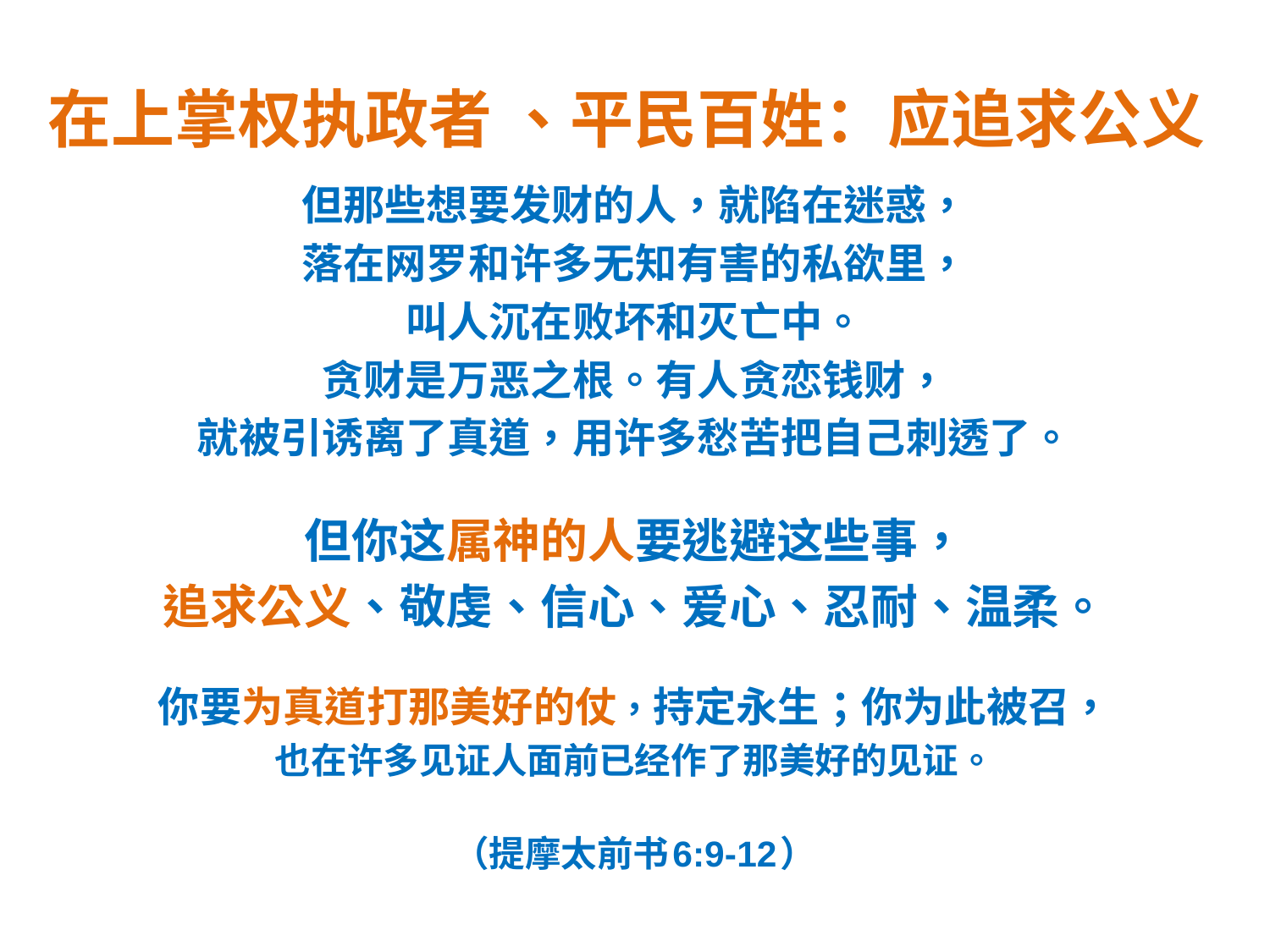

# 在上掌权执政者 、平民百姓：应追求公义
但那些想要发财的人，就陷在迷惑，
落在网罗和许多无知有害的私欲里，
叫人沉在败坏和灭亡中。
贪财是万恶之根。有人贪恋钱财，
就被引诱离了真道，用许多愁苦把自己刺透了。

但你这属神的人要逃避这些事，
追求公义、敬虔、信心、爱心、忍耐、温柔。

你要为真道打那美好的仗，持定永生；你为此被召，
也在许多见证人面前已经作了那美好的见证。
（提摩太前书6:9-12）